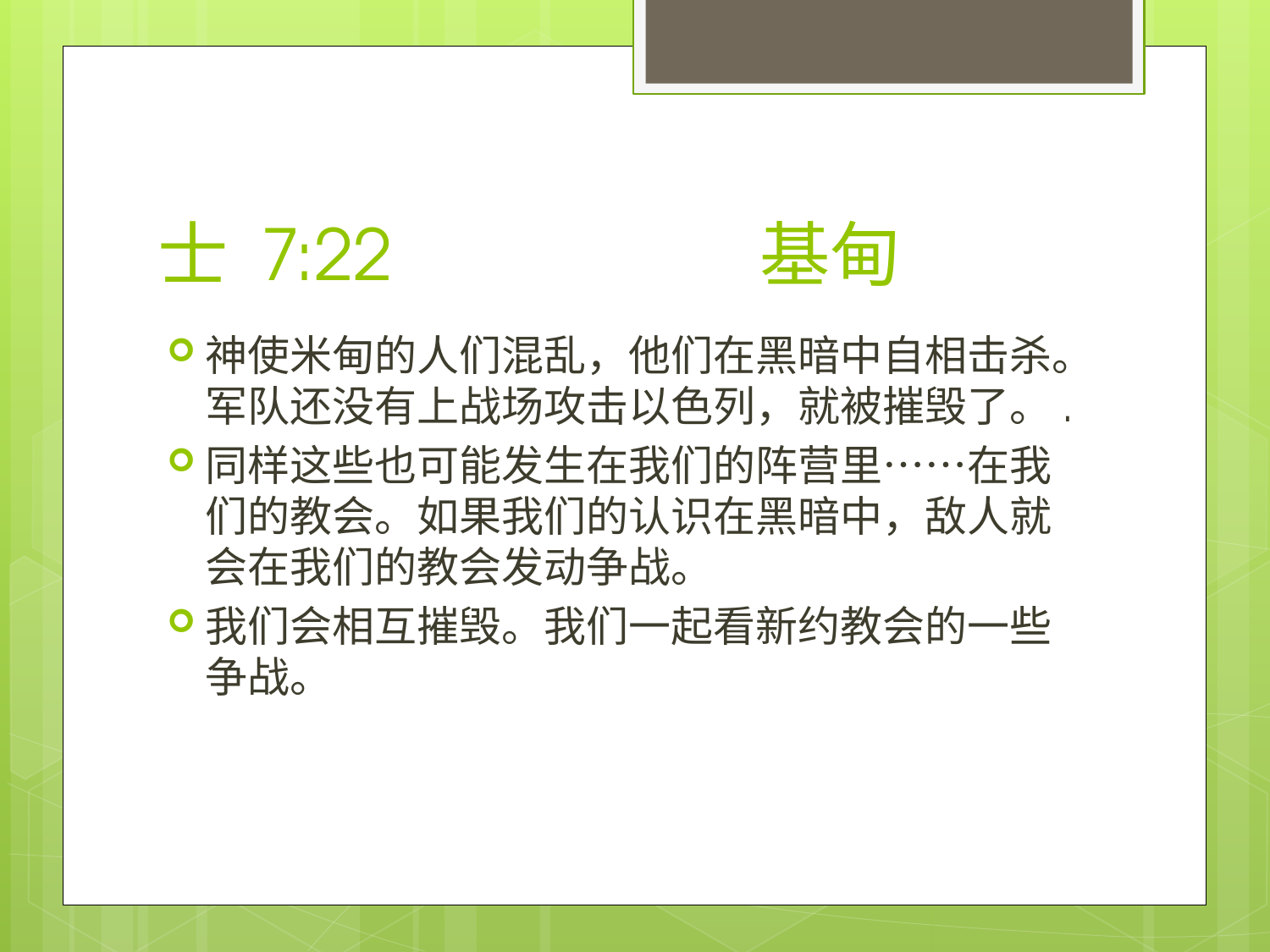

# 士 7:22                  基甸
神使米甸的人们混乱，他们在黑暗中自相击杀。军队还没有上战场攻击以色列，就被摧毁了。.
同样这些也可能发生在我们的阵营里……在我们的教会。如果我们的认识在黑暗中，敌人就会在我们的教会发动争战。
我们会相互摧毁。我们一起看新约教会的一些争战。